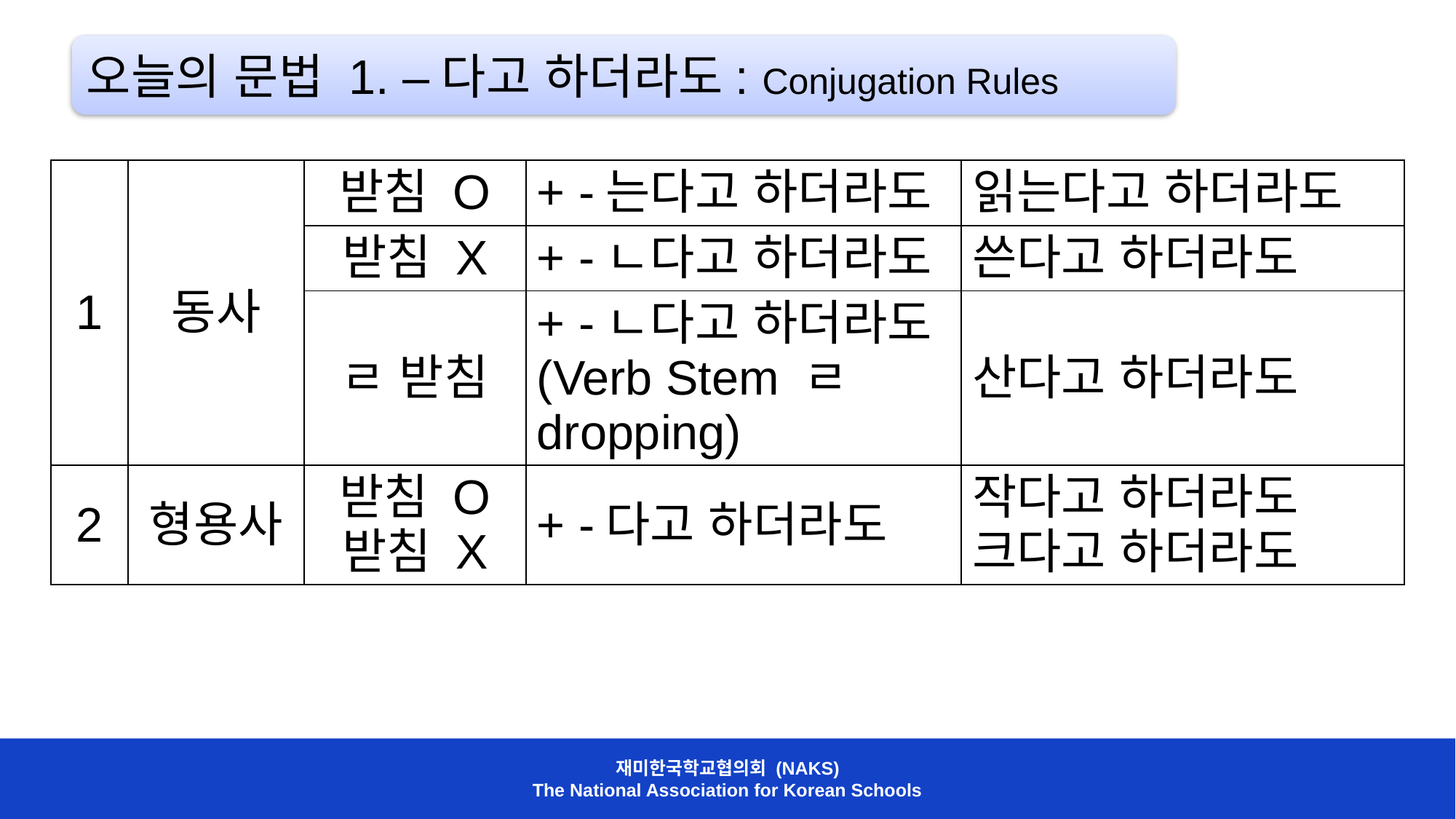

오늘의 문법 1. –다고 하더라도: Conjugation Rules
| 1 | 동사 | 받침 O | + -는다고 하더라도 | 읽는다고 하더라도 |
| --- | --- | --- | --- | --- |
|  |  | 받침 X | + -ㄴ다고 하더라도 | 쓴다고 하더라도 |
|  |  | ㄹ 받침 | + -ㄴ다고 하더라도 (Verb Stem ㄹ dropping) | 산다고 하더라도 |
| 2 | 형용사 | 받침 O 받침 X | + -다고 하더라도 | 작다고 하더라도 크다고 하더라도 |
재미한국학교협의회 (NAKS)
The National Association for Korean Schools